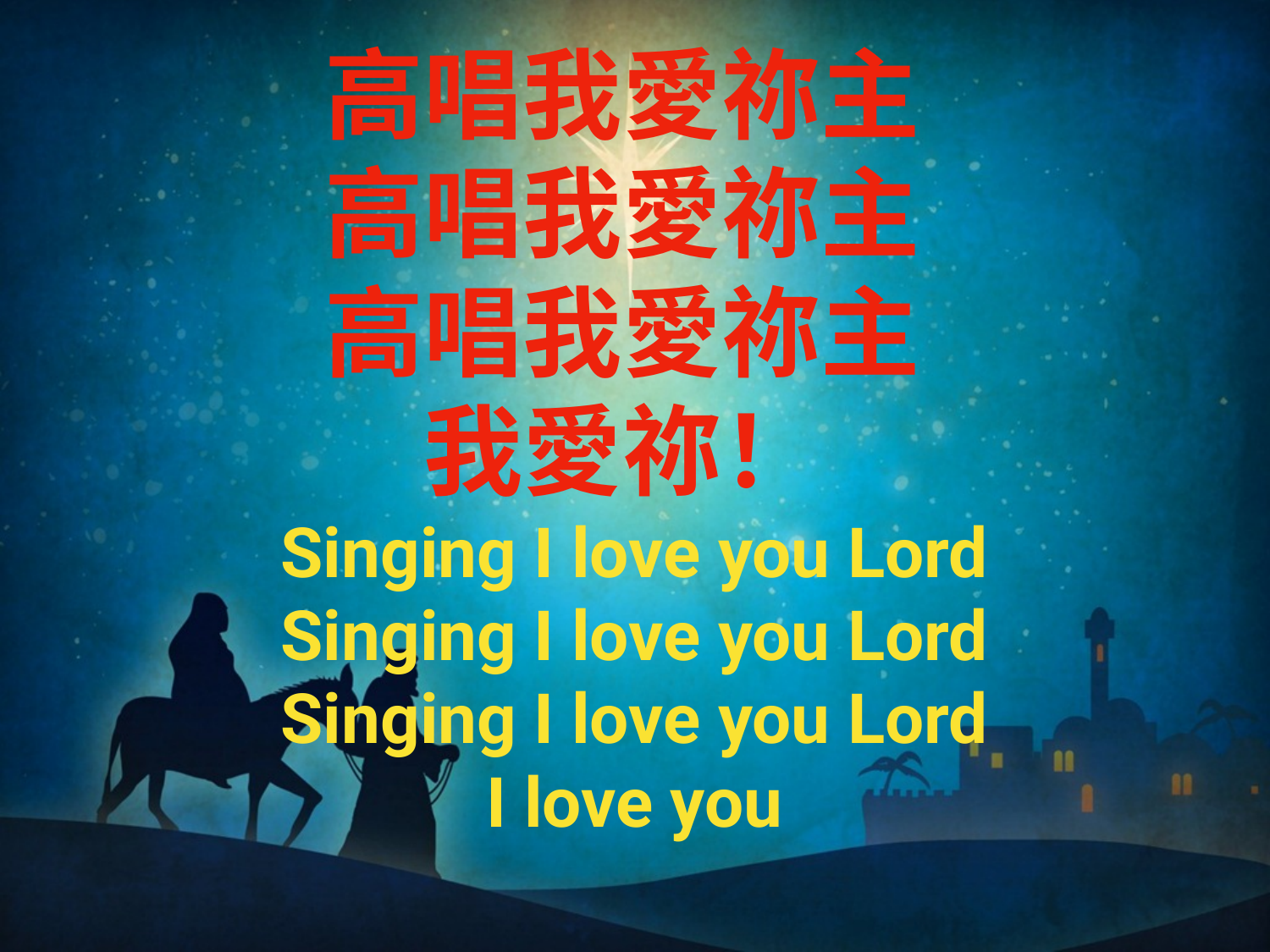

高唱我愛祢主
高唱我愛祢主
高唱我愛祢主
我愛祢！
Singing I love you Lord
Singing I love you Lord
Singing I love you Lord
I love you